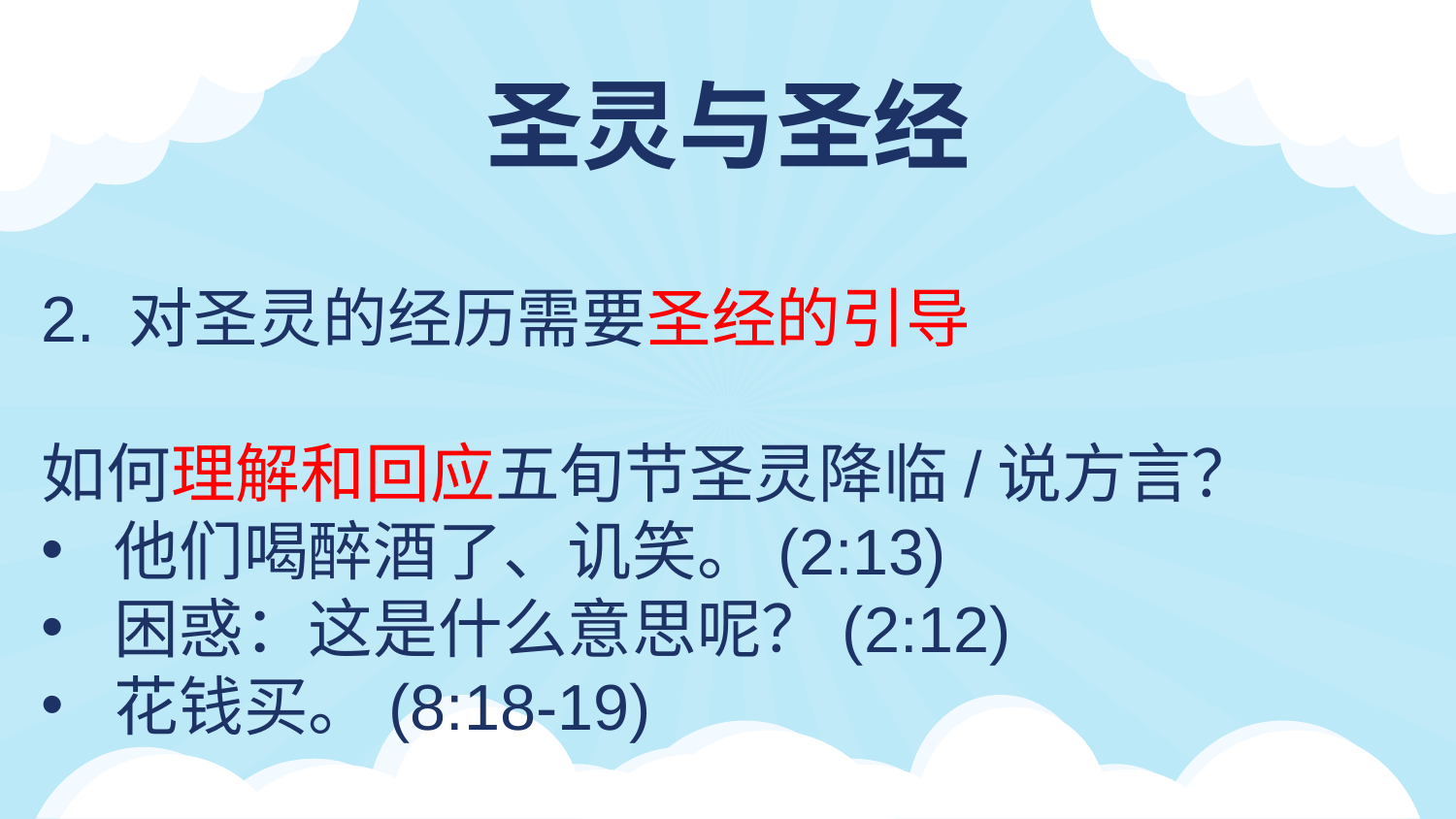

圣灵与圣经
2. 对圣灵的经历需要圣经的引导

如何理解和回应五旬节圣灵降临/说方言？
他们喝醉酒了、讥笑。(2:13)
困惑：这是什么意思呢？(2:12)
花钱买。(8:18-19)